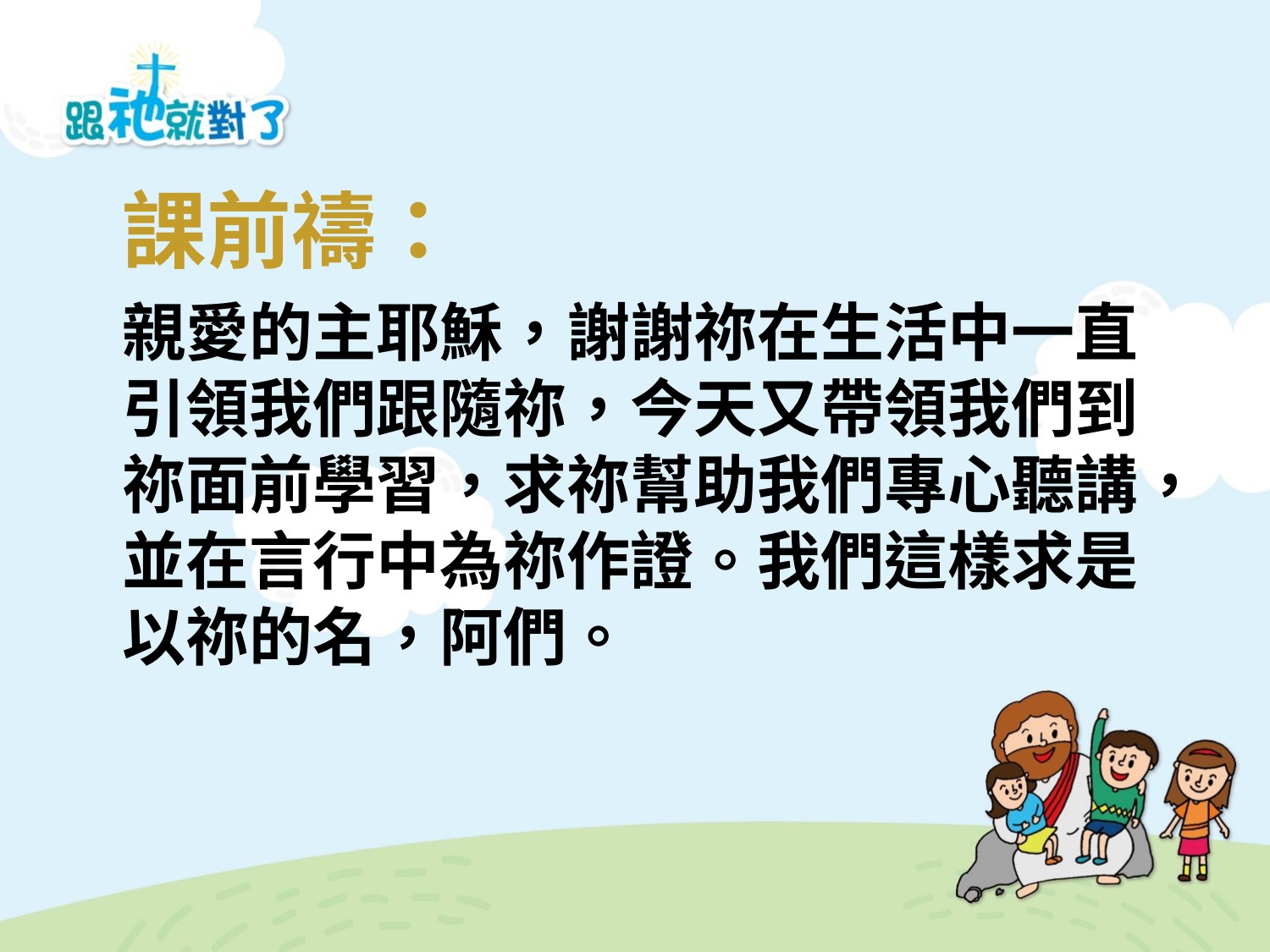

課前禱：
親愛的主耶穌，謝謝祢在生活中一直引領我們跟隨祢，今天又帶領我們到祢面前學習，求祢幫助我們專心聽講，並在言行中為祢作證。我們這樣求是以祢的名，阿們。